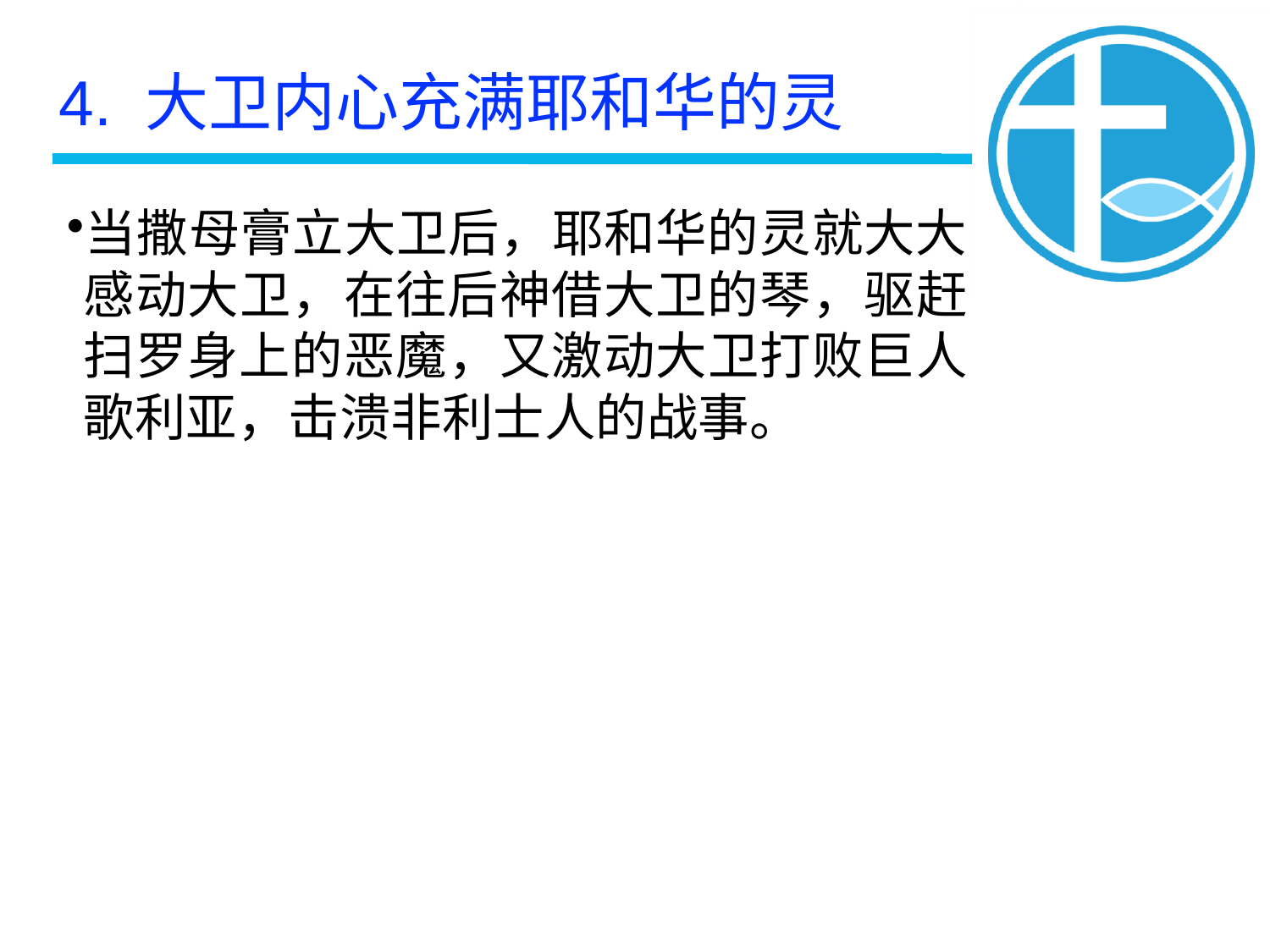

4. 大卫内心充满耶和华的灵
当撒母膏立大卫后，耶和华的灵就大大感动大卫，在往后神借大卫的琴，驱赶扫罗身上的恶魔，又激动大卫打败巨人歌利亚，击溃非利士人的战事。